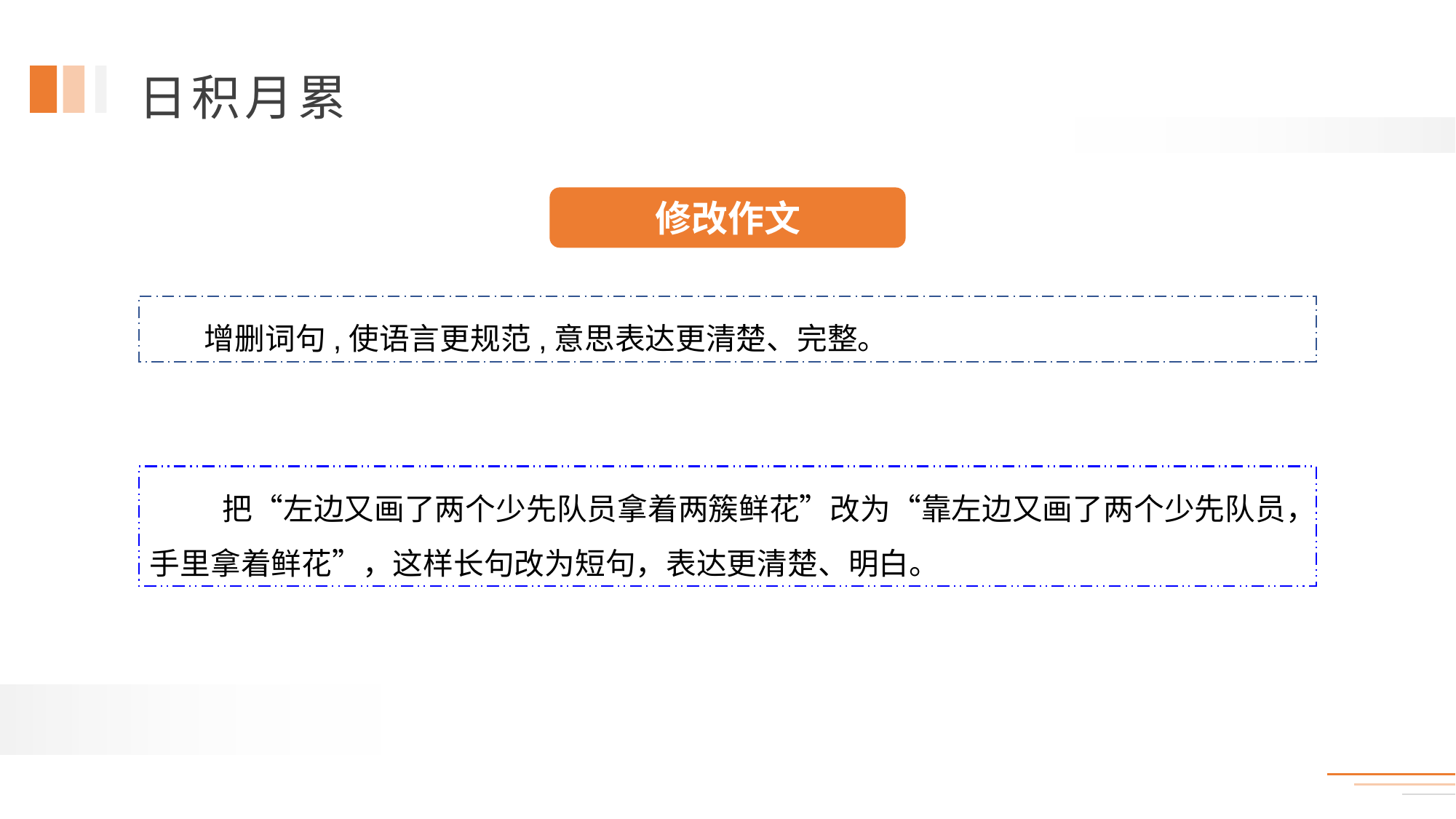

修改作文
增删词句,使语言更规范,意思表达更清楚、完整。
把“左边又画了两个少先队员拿着两簇鲜花”改为“靠左边又画了两个少先队员，手里拿着鲜花”，这样长句改为短句，表达更清楚、明白。